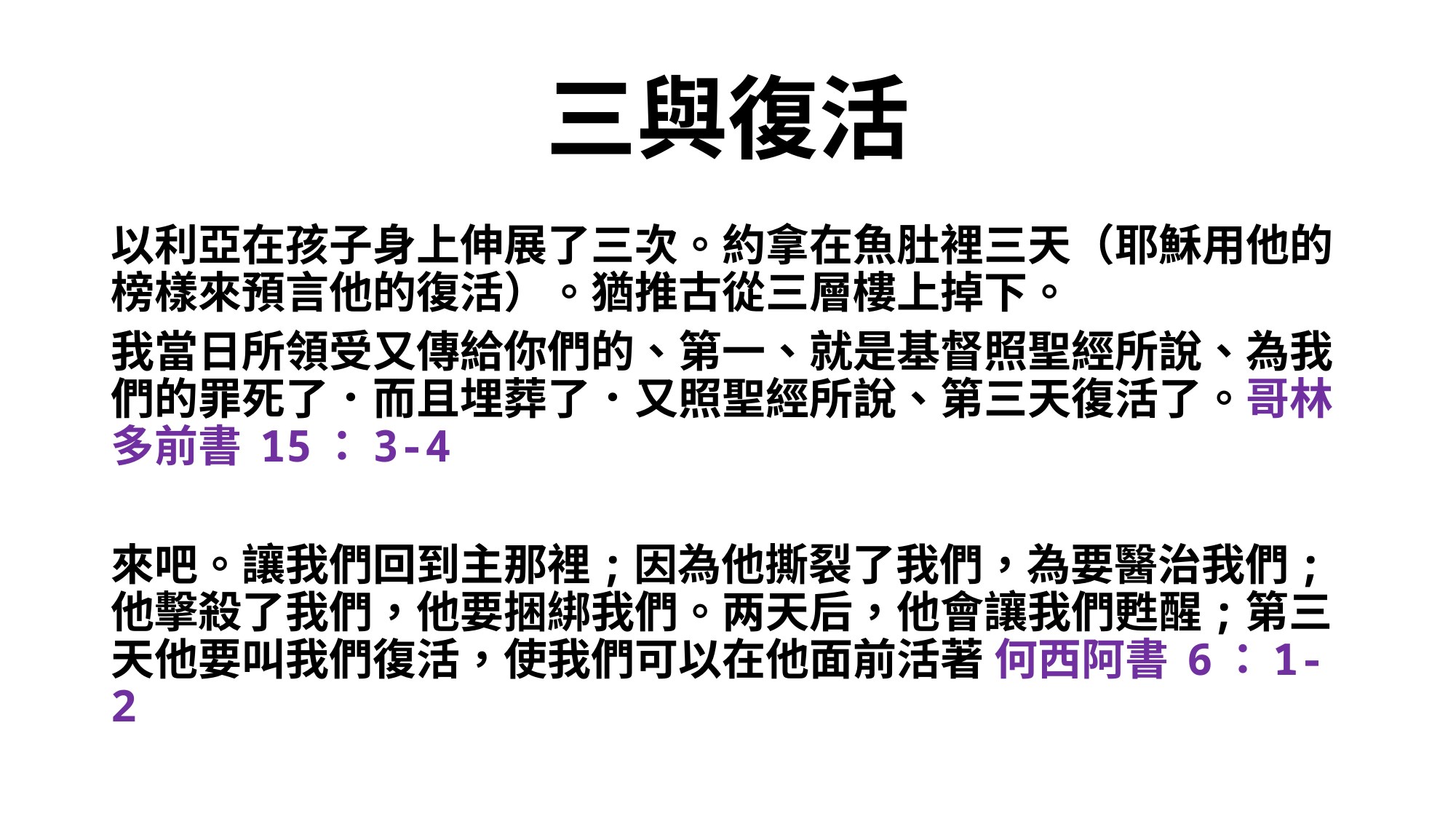

# 三與復活
以利亞在孩子身上伸展了三次。約拿在魚肚裡三天（耶穌用他的榜樣來預言他的復活）。猶推古從三層樓上掉下。
我當日所領受又傳給你們的、第一、就是基督照聖經所說、為我們的罪死了．而且埋葬了．又照聖經所說、第三天復活了。哥林多前書 15：3-4

來吧。讓我們回到主那裡;因為他撕裂了我們，為要醫治我們;他擊殺了我們，他要捆綁我們。两天后，他會讓我們甦醒;第三天他要叫我們復活，使我們可以在他面前活著 何西阿書 6：1-2